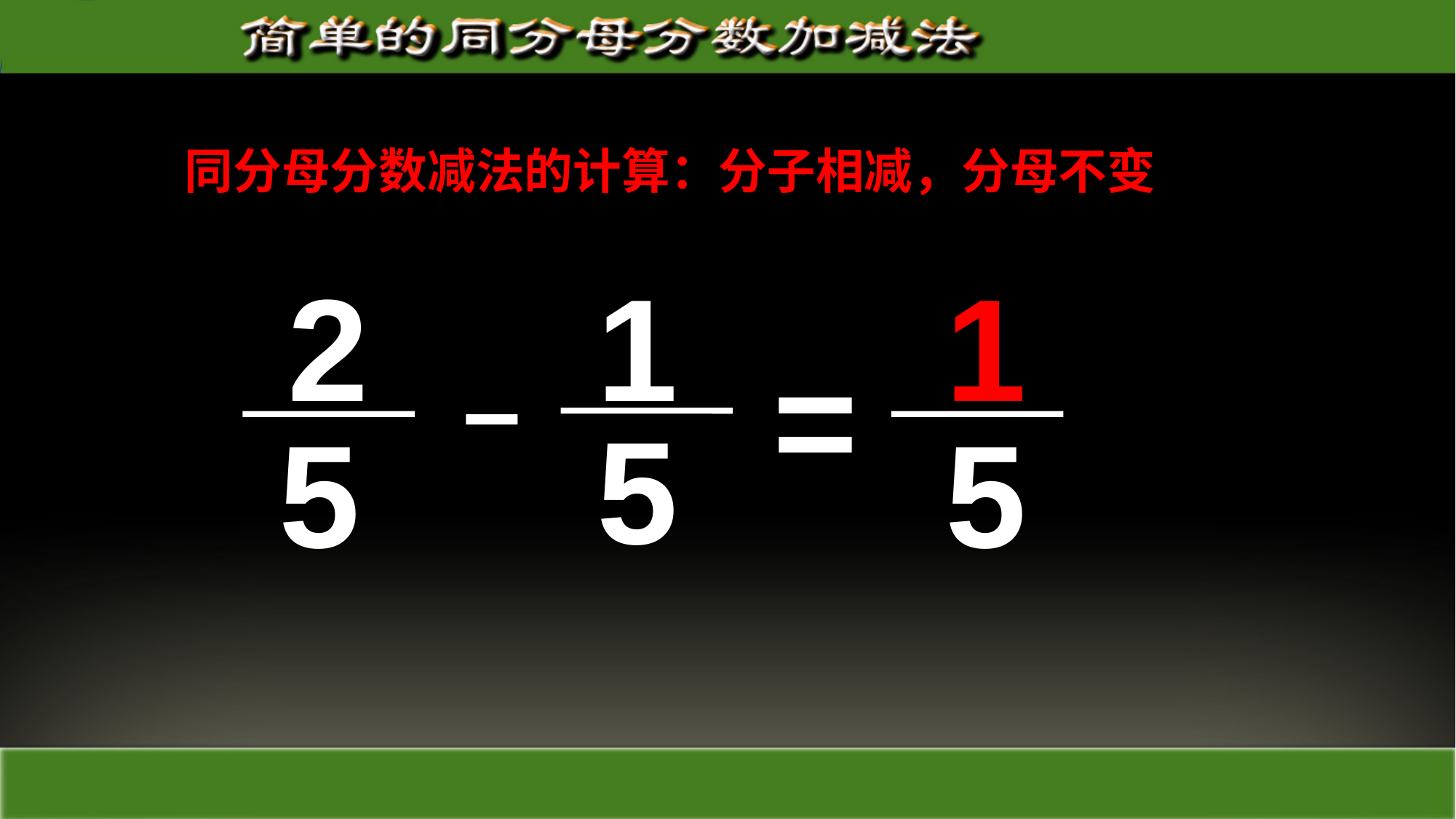

同分母分数减法的计算：分子相减，分母不变
2
1
1
=
5
5
5